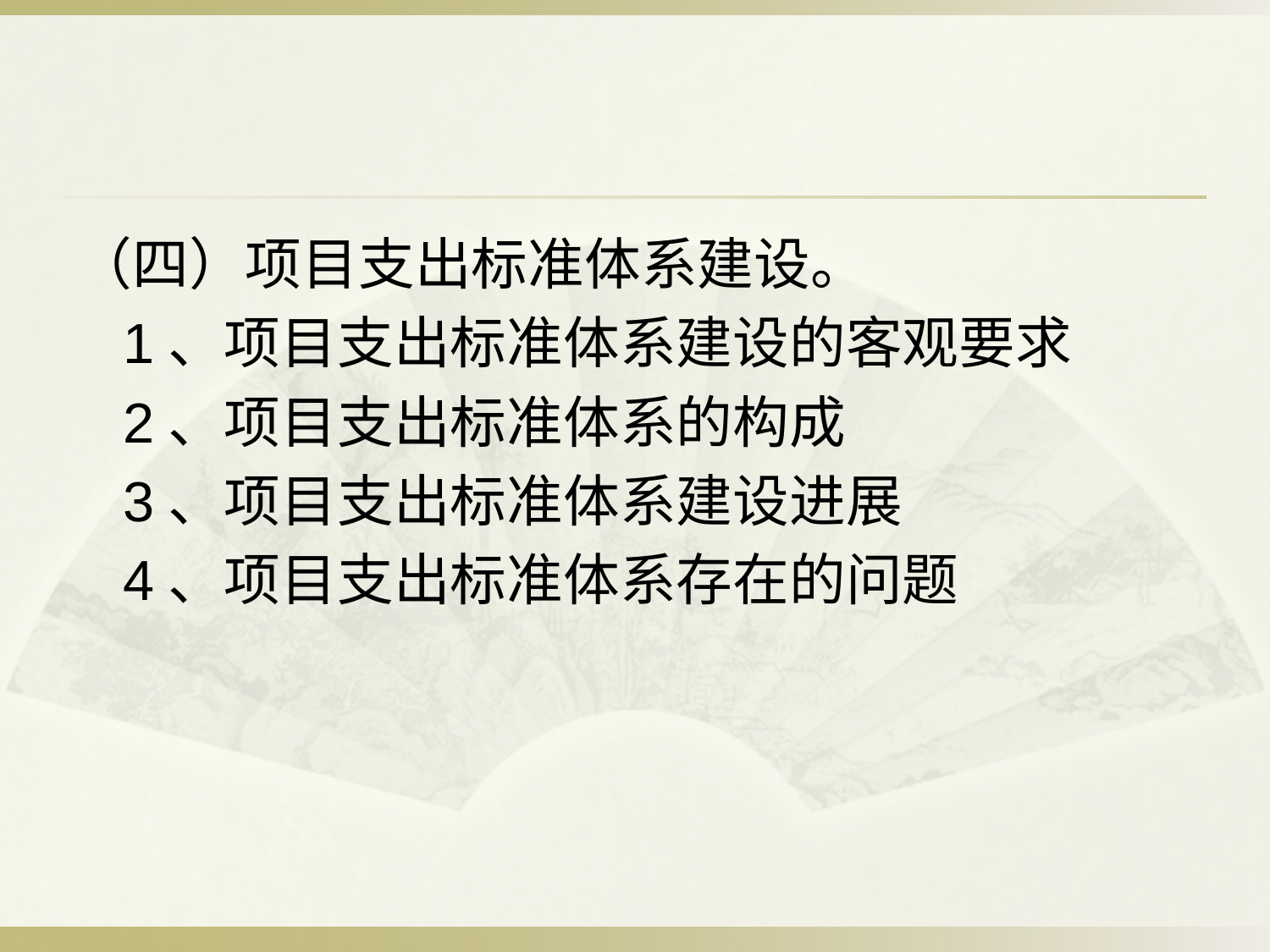

#
（四）项目支出标准体系建设。
   1、项目支出标准体系建设的客观要求
   2、项目支出标准体系的构成
   3、项目支出标准体系建设进展
   4、项目支出标准体系存在的问题